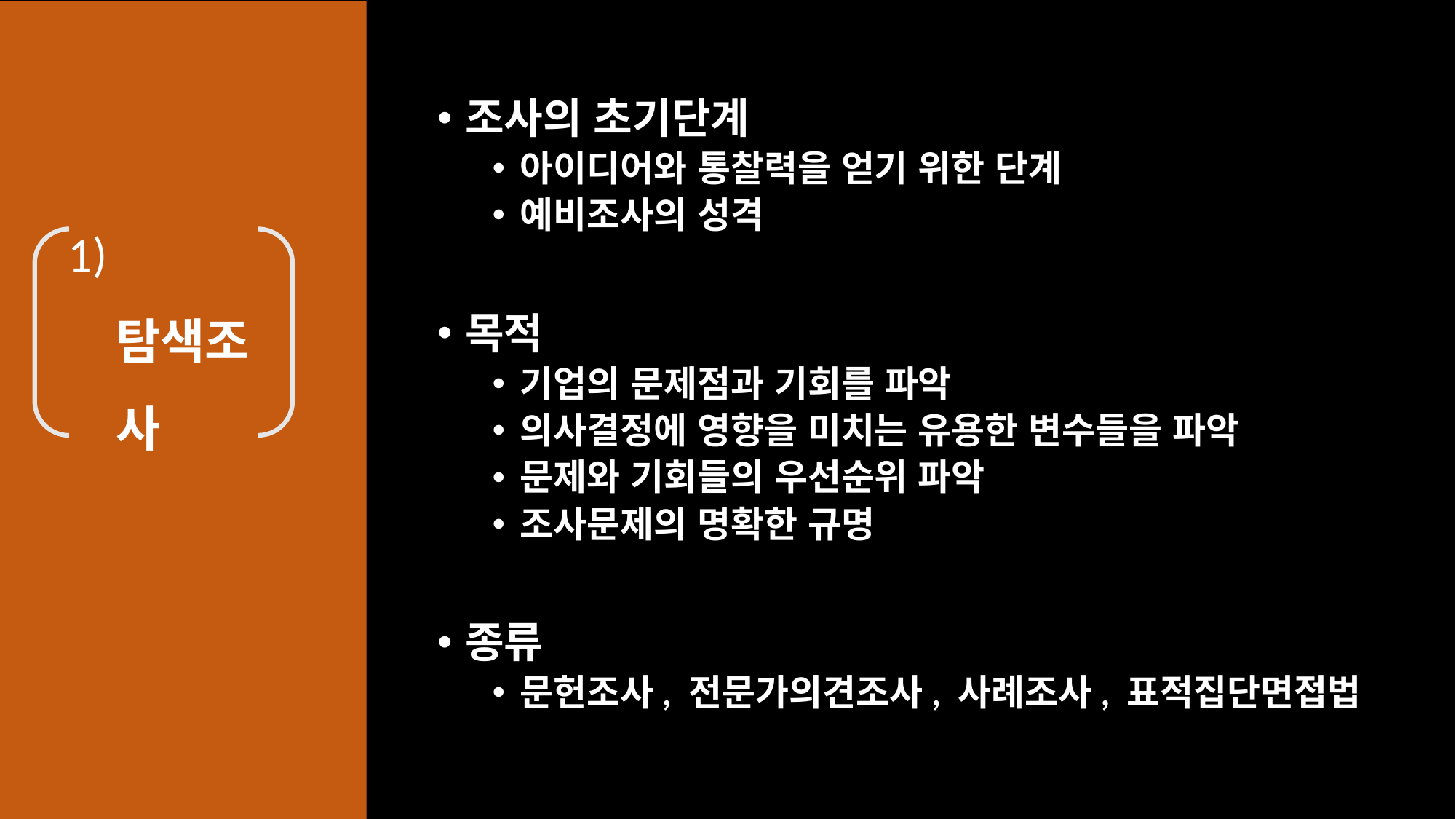

조사의 초기단계
아이디어와 통찰력을 얻기 위한 단계
예비조사의 성격

목적
기업의 문제점과 기회를 파악
의사결정에 영향을 미치는 유용한 변수들을 파악
문제와 기회들의 우선순위 파악
조사문제의 명확한 규명

종류
문헌조사, 전문가의견조사, 사례조사, 표적집단면접법

# 1) 탐색조사